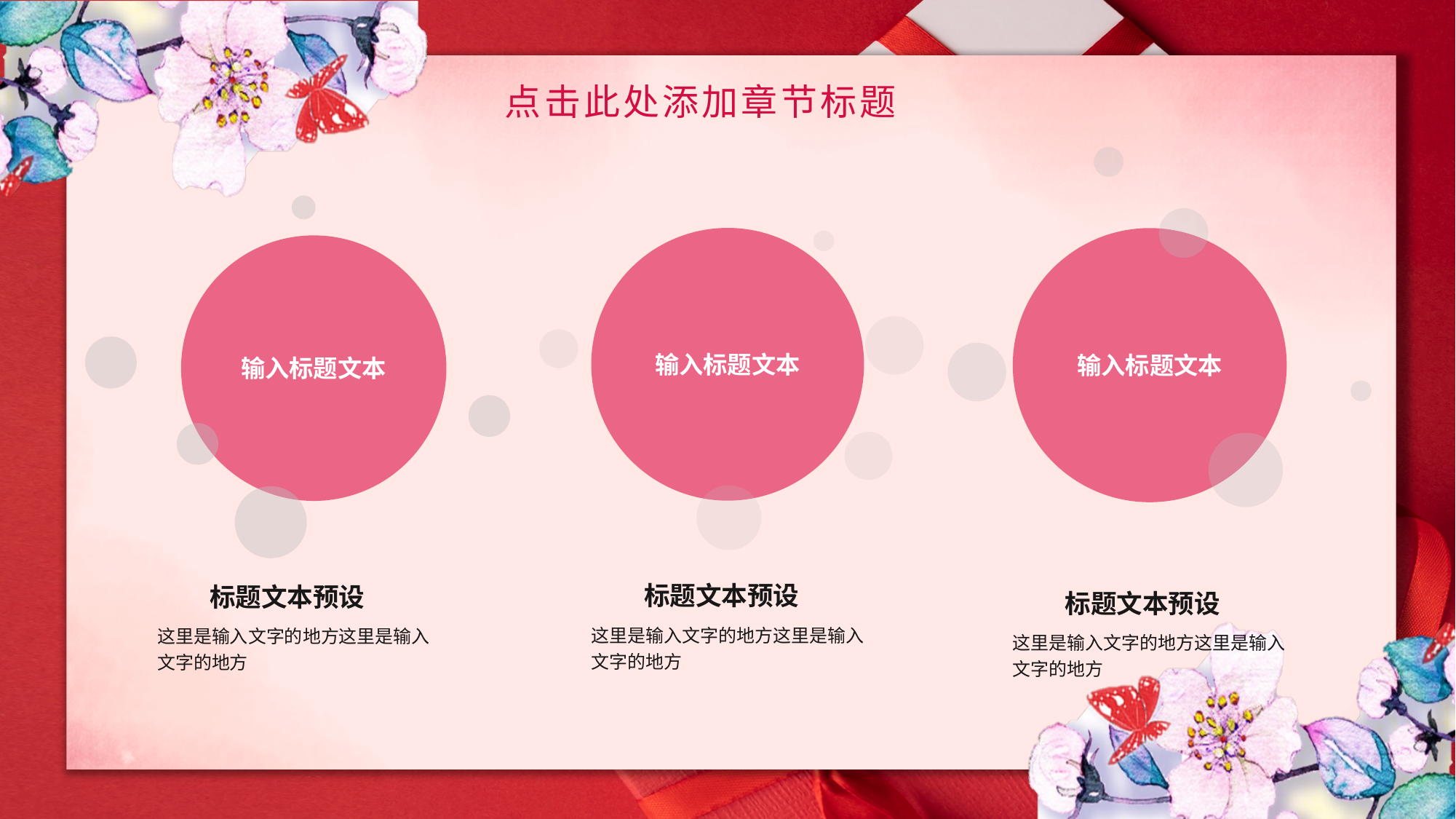

点击此处添加章节标题

输入标题文本

输入标题文本

输入标题文本

标题文本预设
标题文本预设
标题文本预设
这里是输入文字的地方这里是输入文字的地方
这里是输入文字的地方这里是输入文字的地方
这里是输入文字的地方这里是输入文字的地方